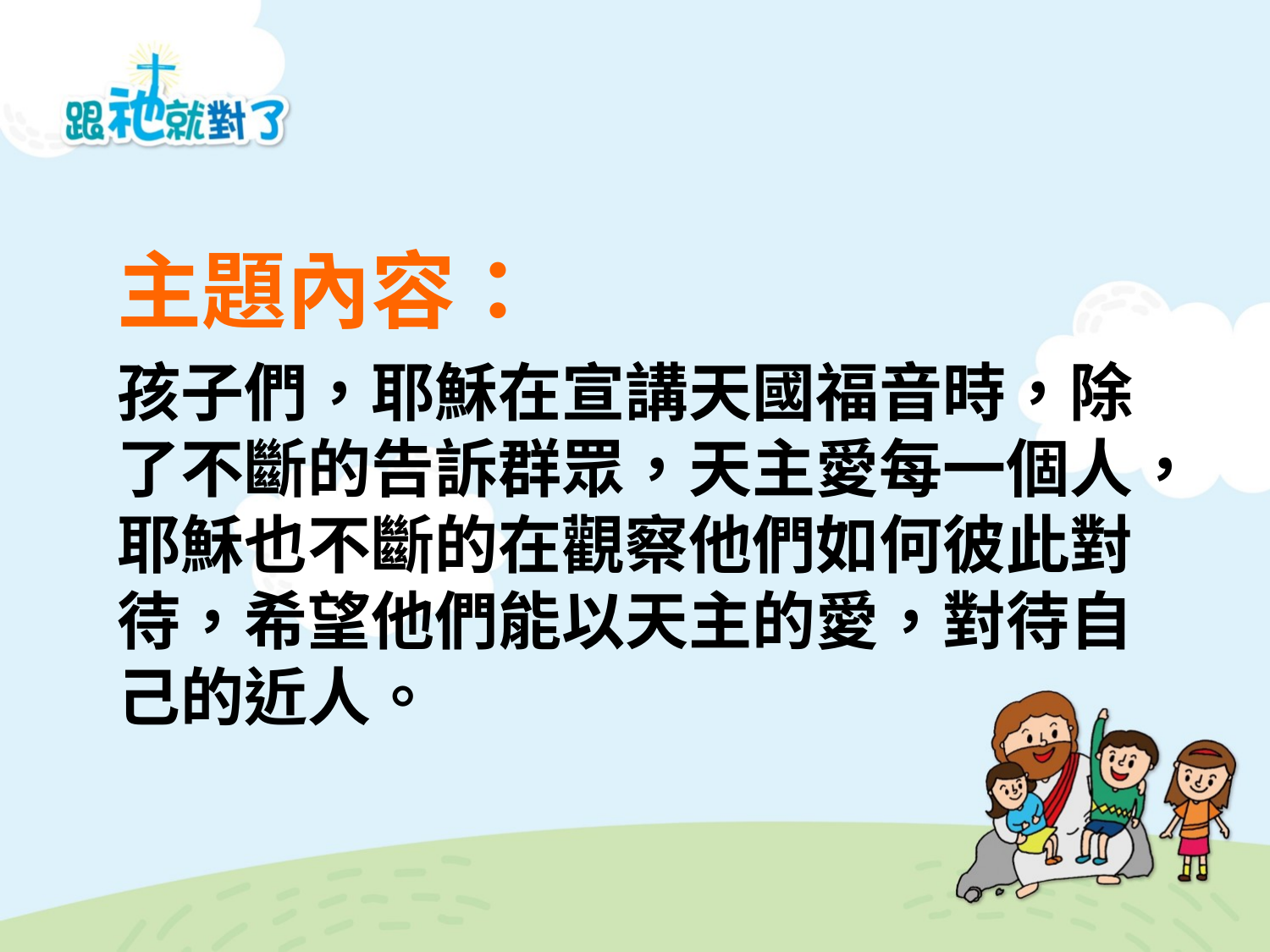

主題內容：
孩子們，耶穌在宣講天國福音時，除了不斷的告訴群眾，天主愛每一個人，耶穌也不斷的在觀察他們如何彼此對待，希望他們能以天主的愛，對待自己的近人。